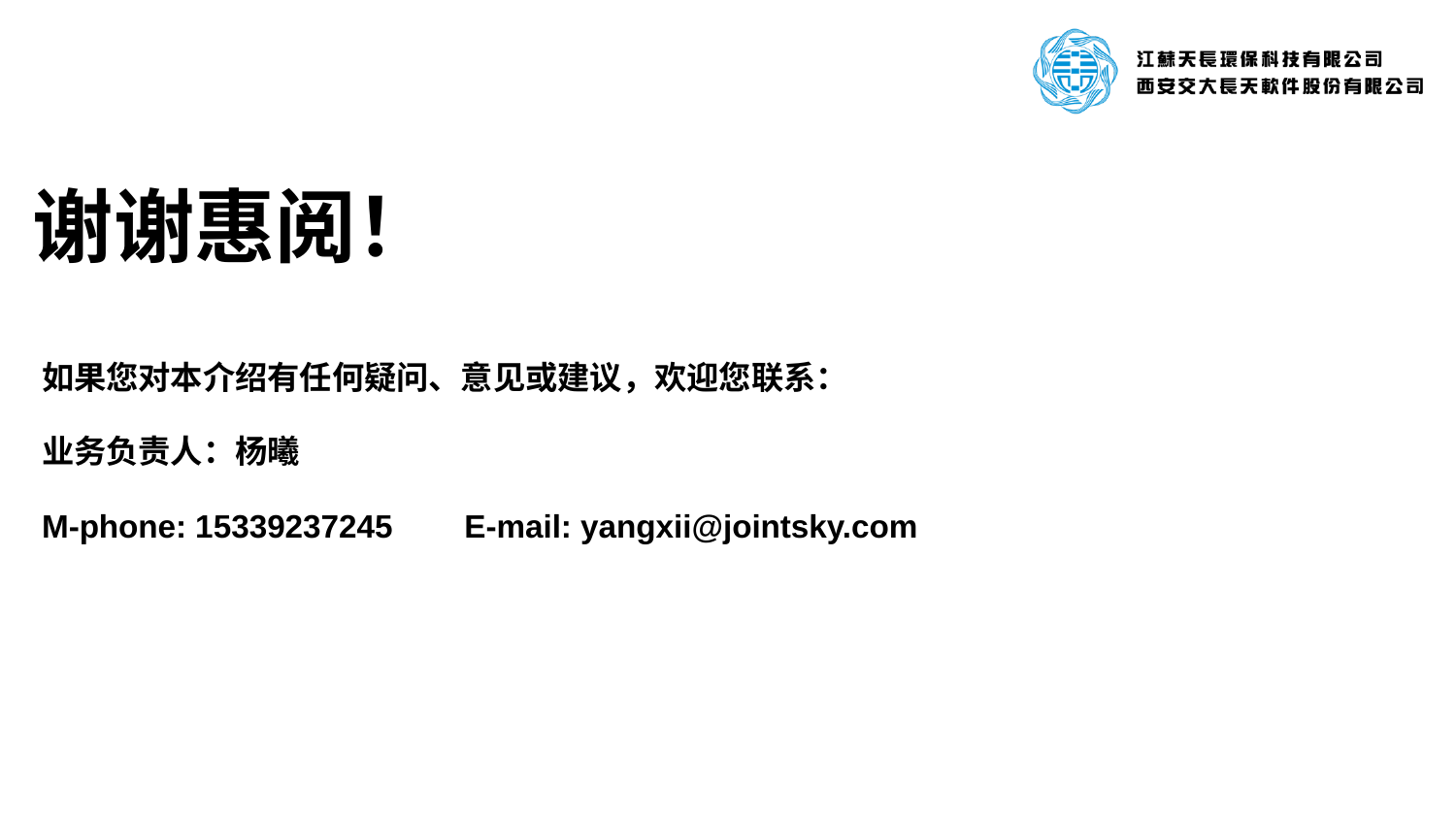

谢谢惠阅！
如果您对本介绍有任何疑问、意见或建议，欢迎您联系：
业务负责人：杨曦
M-phone: 15339237245        E-mail: yangxii@jointsky.com